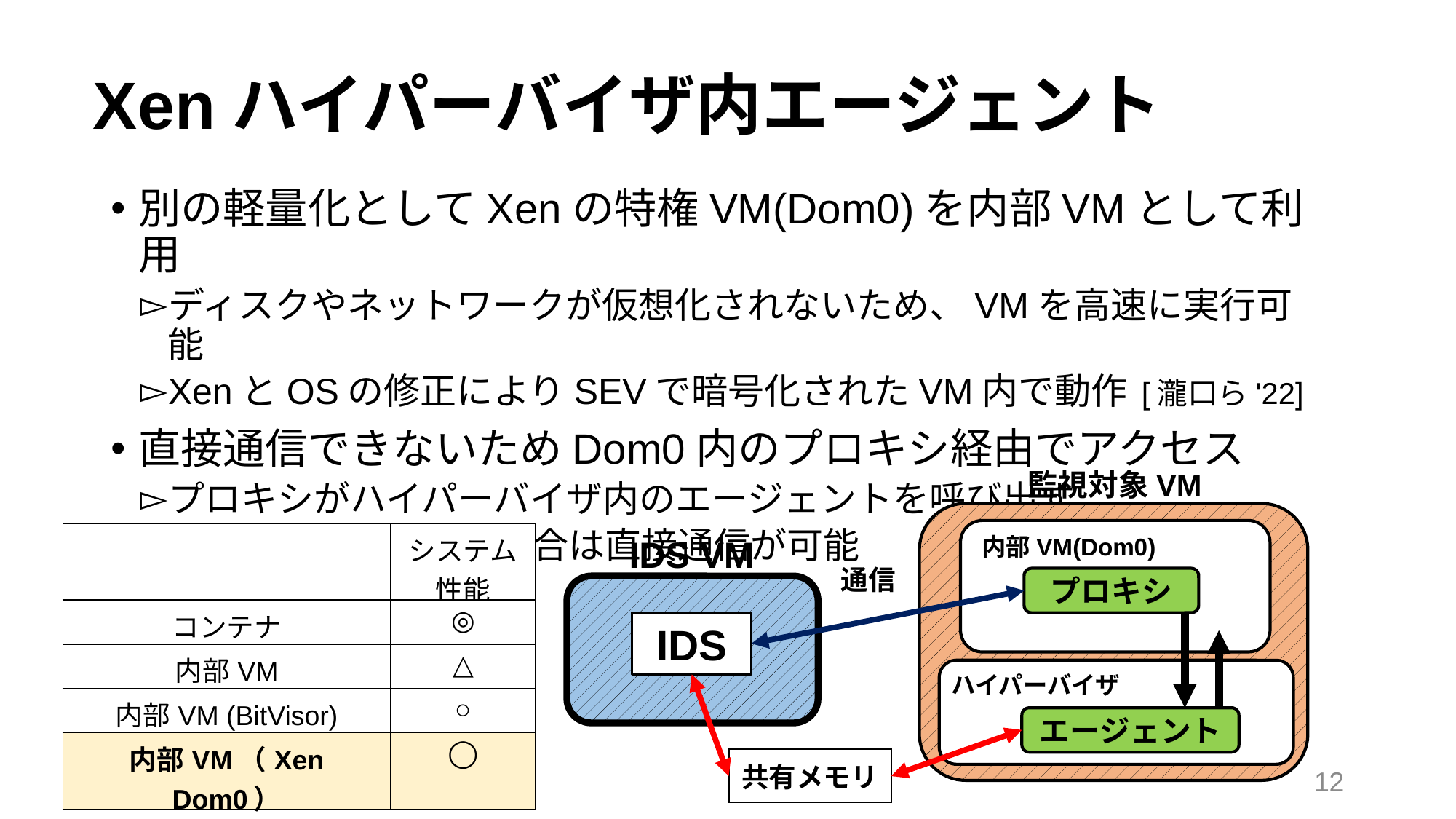

# Xenハイパーバイザ内エージェント
別の軽量化としてXenの特権VM(Dom0)を内部VMとして利用
ディスクやネットワークが仮想化されないため、VMを高速に実行可能
XenとOSの修正によりSEVで暗号化されたVM内で動作 [瀧口ら'22]
直接通信できないためDom0内のプロキシ経由でアクセス
プロキシがハイパーバイザ内のエージェントを呼び出す
共有メモリを用いた場合は直接通信が可能

監視対象VM

|  | システム性能 |
| --- | --- |
| コンテナ | ◎ |
| 内部VM | △ |
| 内部VM (BitVisor) | ○ |
| 内部VM（Xen Dom0） | ◯ |
内部VM(Dom0)
IDS VM
通信
プロキシ

IDS

ハイパーバイザ
エージェント
共有メモリ
12